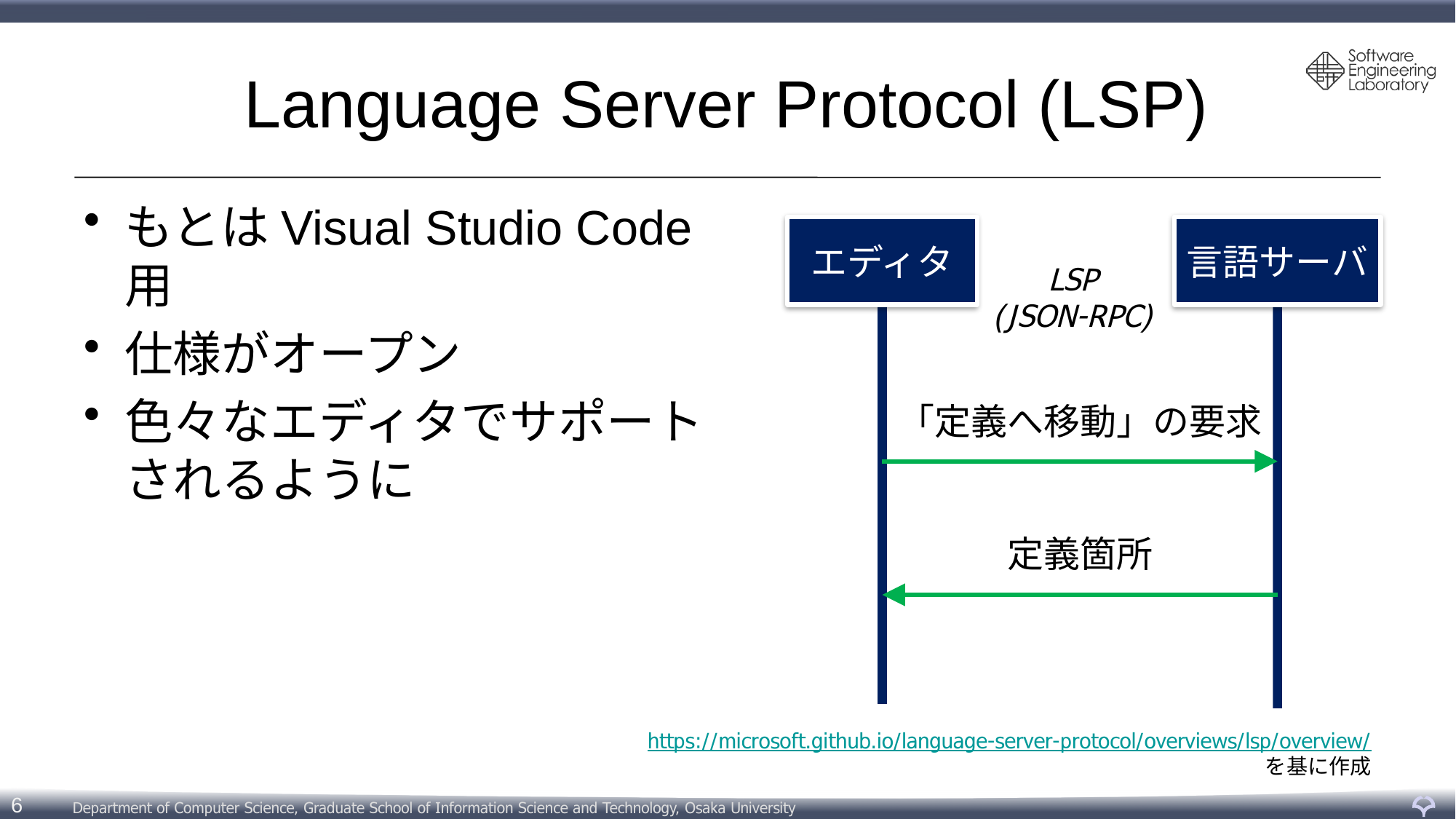

# Language Server Protocol (LSP)
もとはVisual Studio Code用
仕様がオープン
色々なエディタでサポートされるように
エディタ
言語サーバ
LSP
(JSON-RPC)
「定義へ移動」の要求
定義箇所
https://microsoft.github.io/language-server-protocol/overviews/lsp/overview/
を基に作成
6